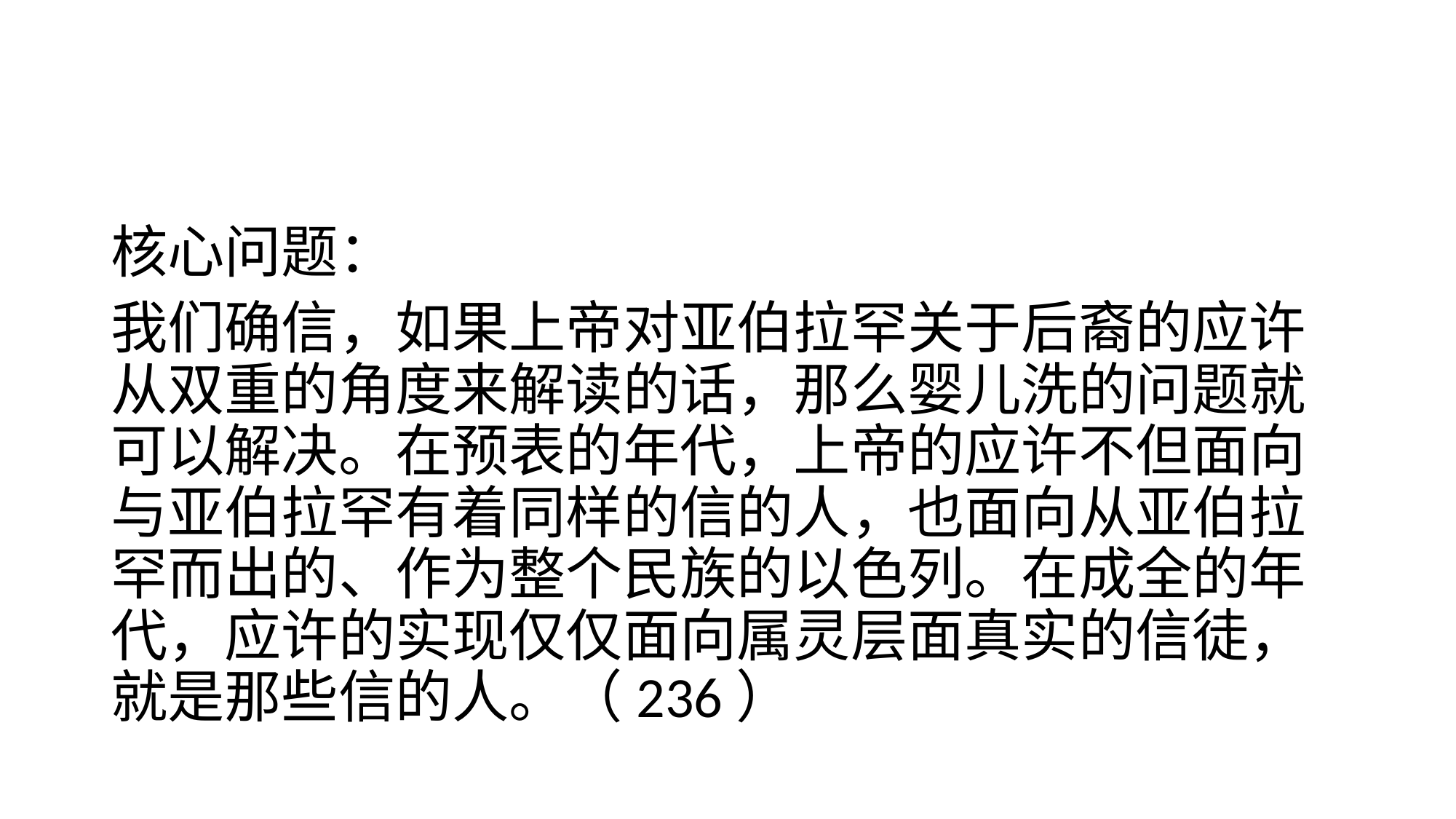

#
核心问题：
我们确信，如果上帝对亚伯拉罕关于后裔的应许从双重的角度来解读的话，那么婴儿洗的问题就可以解决。在预表的年代，上帝的应许不但面向与亚伯拉罕有着同样的信的人，也面向从亚伯拉罕而出的、作为整个民族的以色列。在成全的年代，应许的实现仅仅面向属灵层面真实的信徒，就是那些信的人。（236）